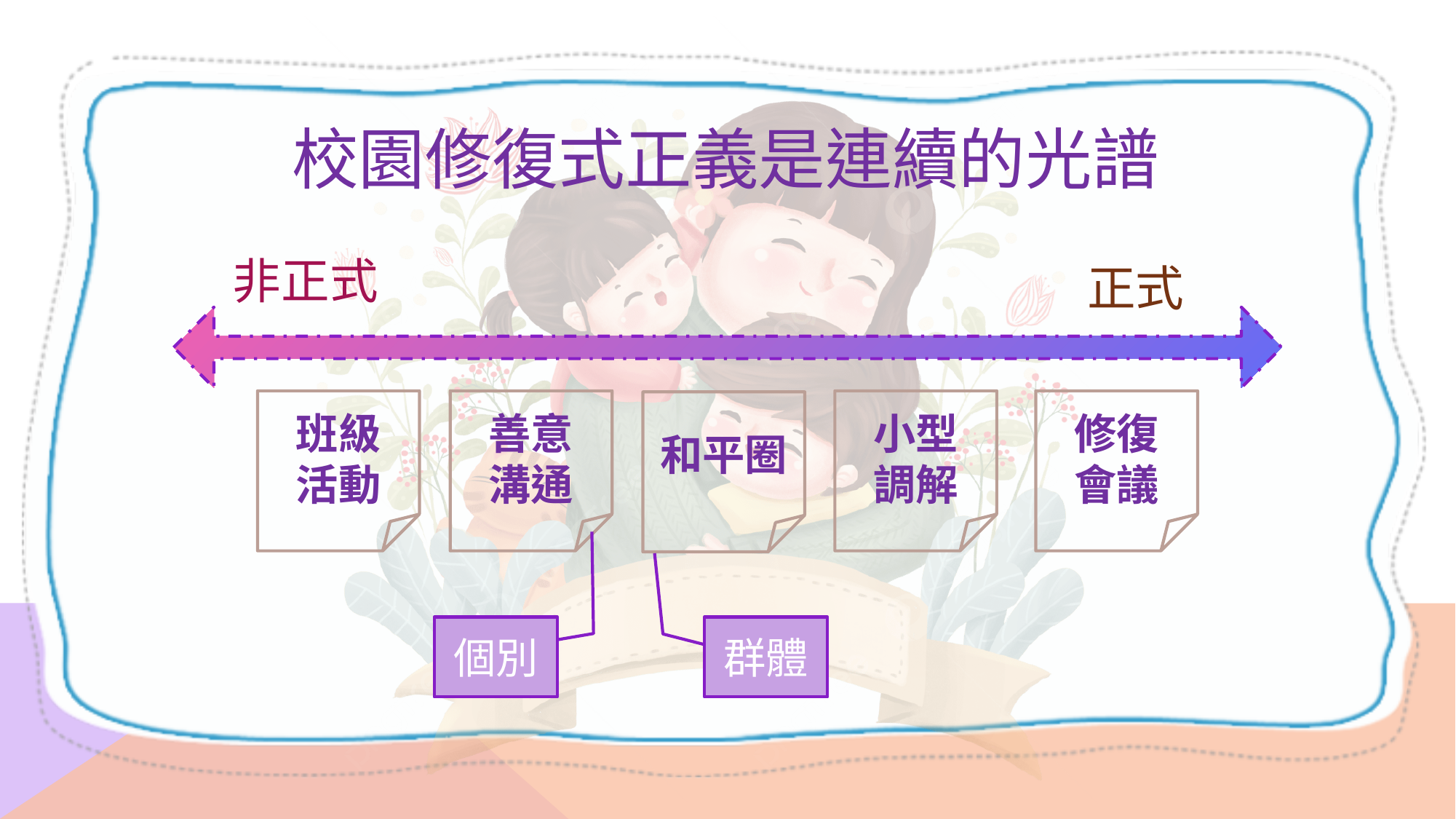

校園修復式正義是連續的光譜
非正式
正式

班級
活動
善意
溝通
小型
調解
修復
會議
和平圈
個別
群體